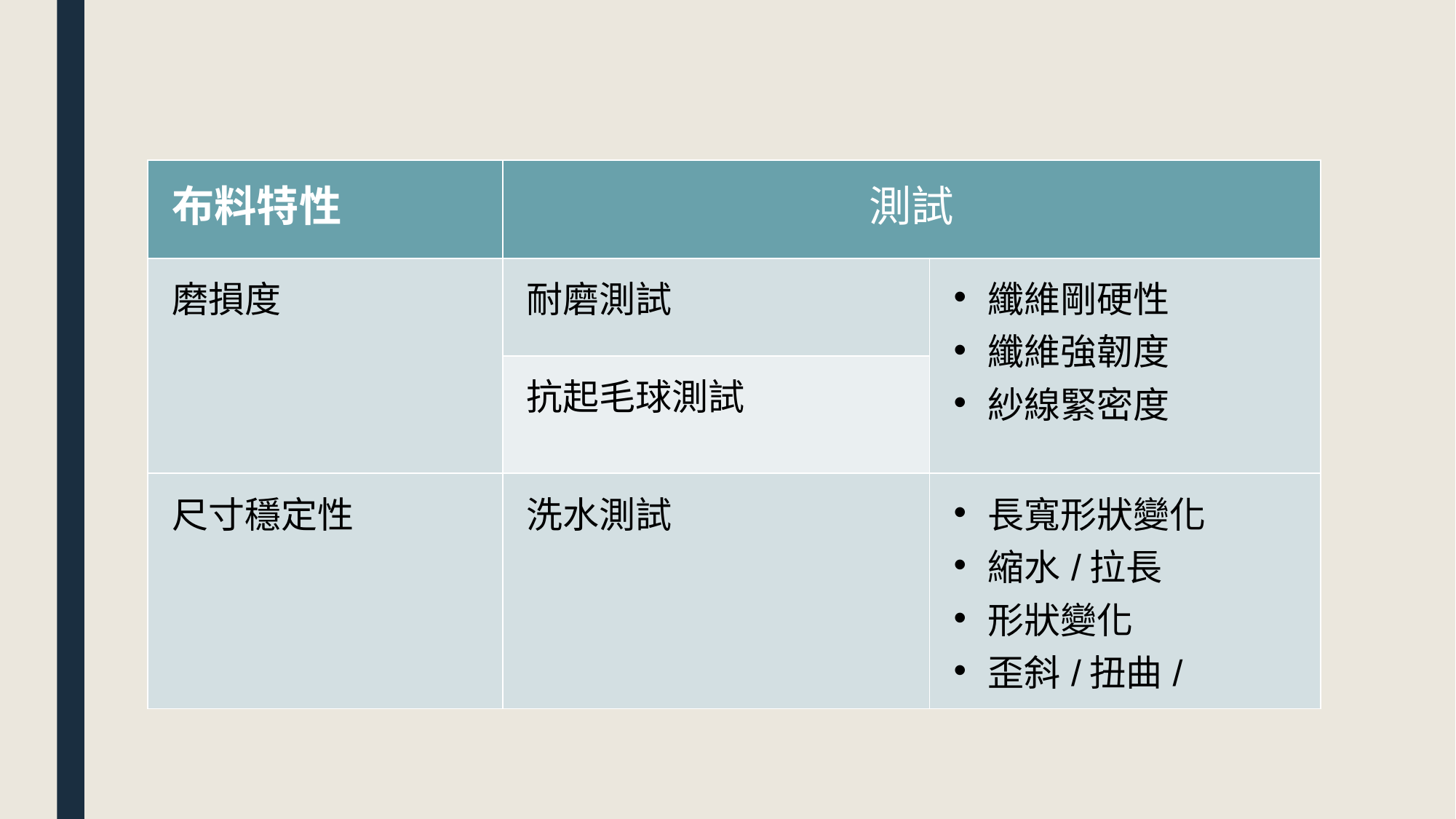

| 布料特性 | 測試 |  |
| --- | --- | --- |
| 磨損度 | 耐磨測試 | 纖維剛硬性 纖維強韌度 紗線緊密度 |
|  | 抗起毛球測試 |  |
| 尺寸穩定性 | 洗水測試 | 長寬形狀變化 縮水/拉長 形狀變化 歪斜/扭曲/ |